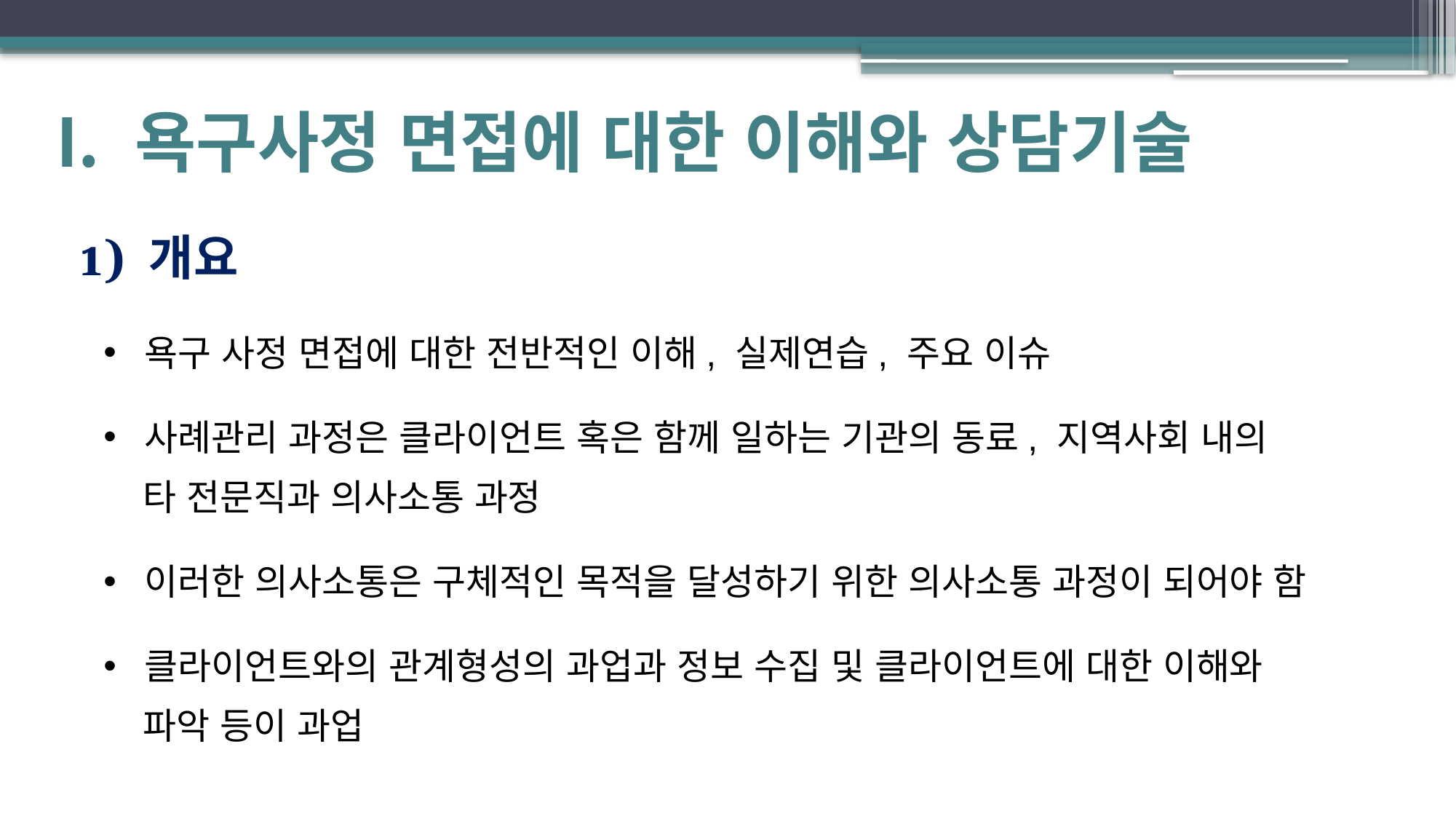

# 욕구사정 면접에 대한 이해와 상담기술
    1) 개요

욕구 사정 면접에 대한 전반적인 이해, 실제연습, 주요 이슈

사례관리 과정은 클라이언트 혹은 함께 일하는 기관의 동료, 지역사회 내의
   타 전문직과 의사소통 과정

이러한 의사소통은 구체적인 목적을 달성하기 위한 의사소통 과정이 되어야 함

클라이언트와의 관계형성의 과업과 정보 수집 및 클라이언트에 대한 이해와
   파악 등이 과업